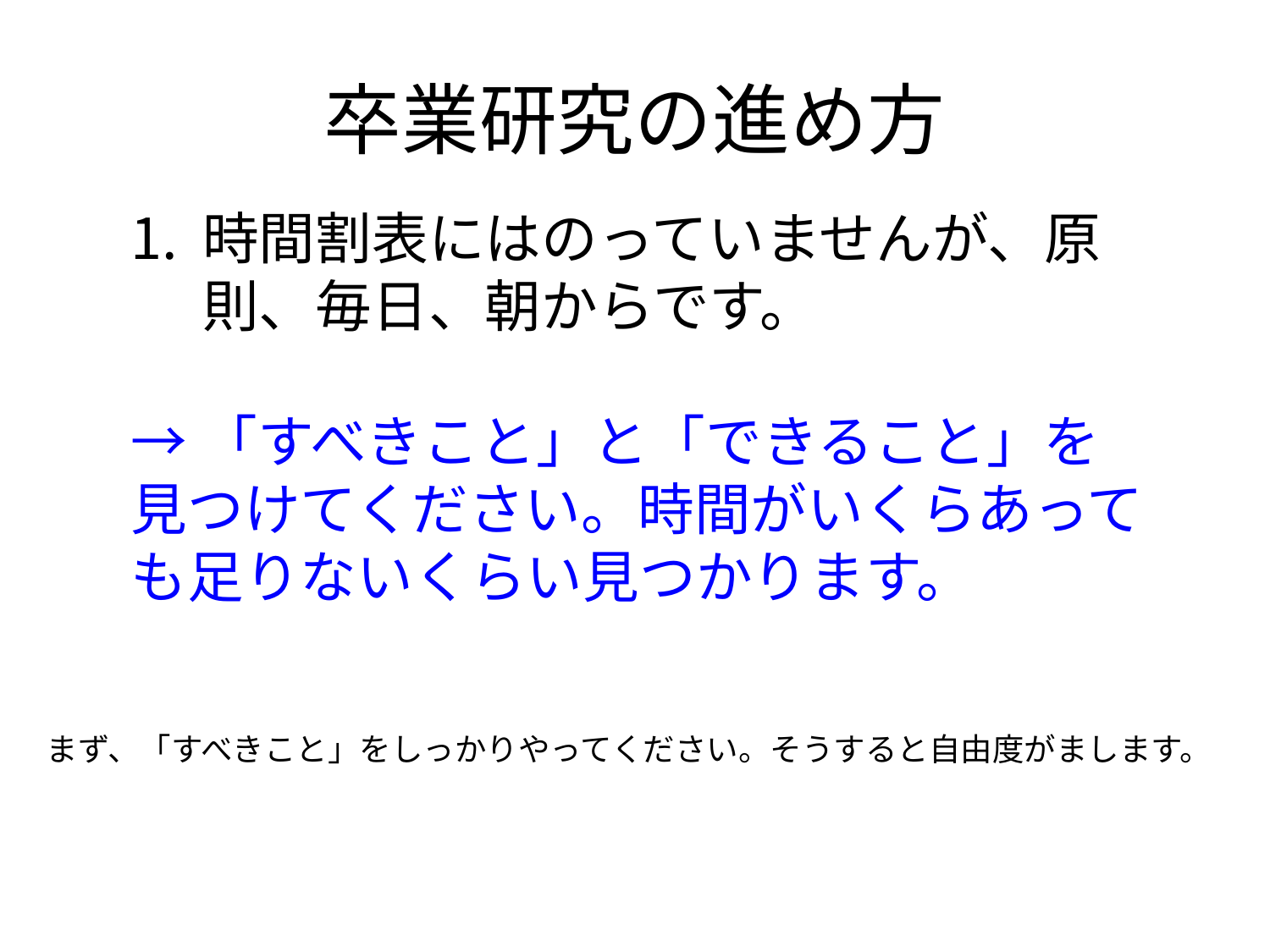

# 卒業研究の進め方
時間割表にはのっていませんが、原則、毎日、朝からです。

→「すべきこと」と「できること」を見つけてください。時間がいくらあっても足りないくらい見つかります。
まず、「すべきこと」をしっかりやってください。そうすると自由度がまします。